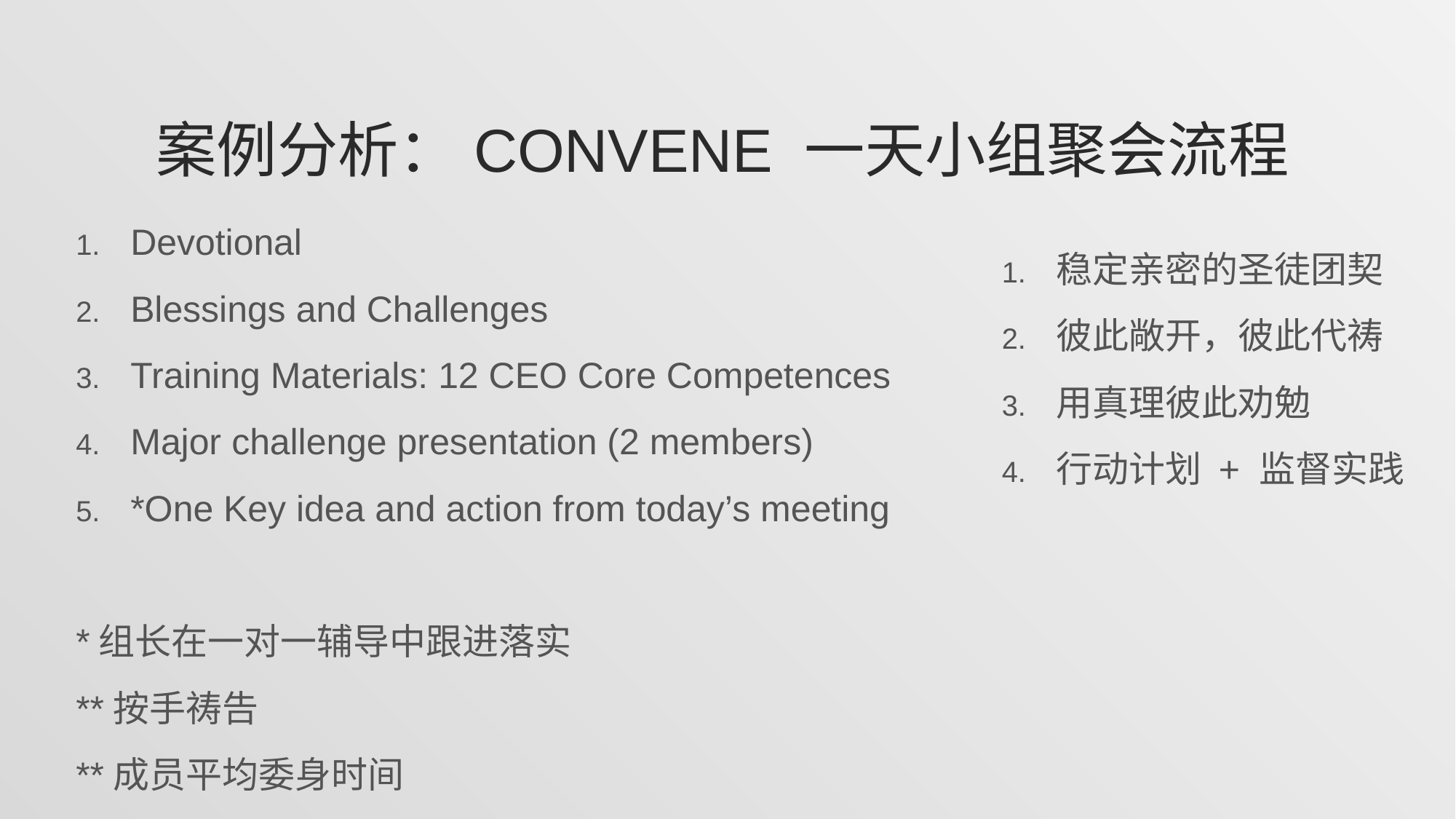

# 案例分析：Convene 一天小组聚会流程
Devotional
Blessings and Challenges
Training Materials: 12 CEO Core Competences
Major challenge presentation (2 members)
*One Key idea and action from today’s meeting

*组长在一对一辅导中跟进落实
**按手祷告
**成员平均委身时间
稳定亲密的圣徒团契
彼此敞开，彼此代祷
用真理彼此劝勉
行动计划 + 监督实践